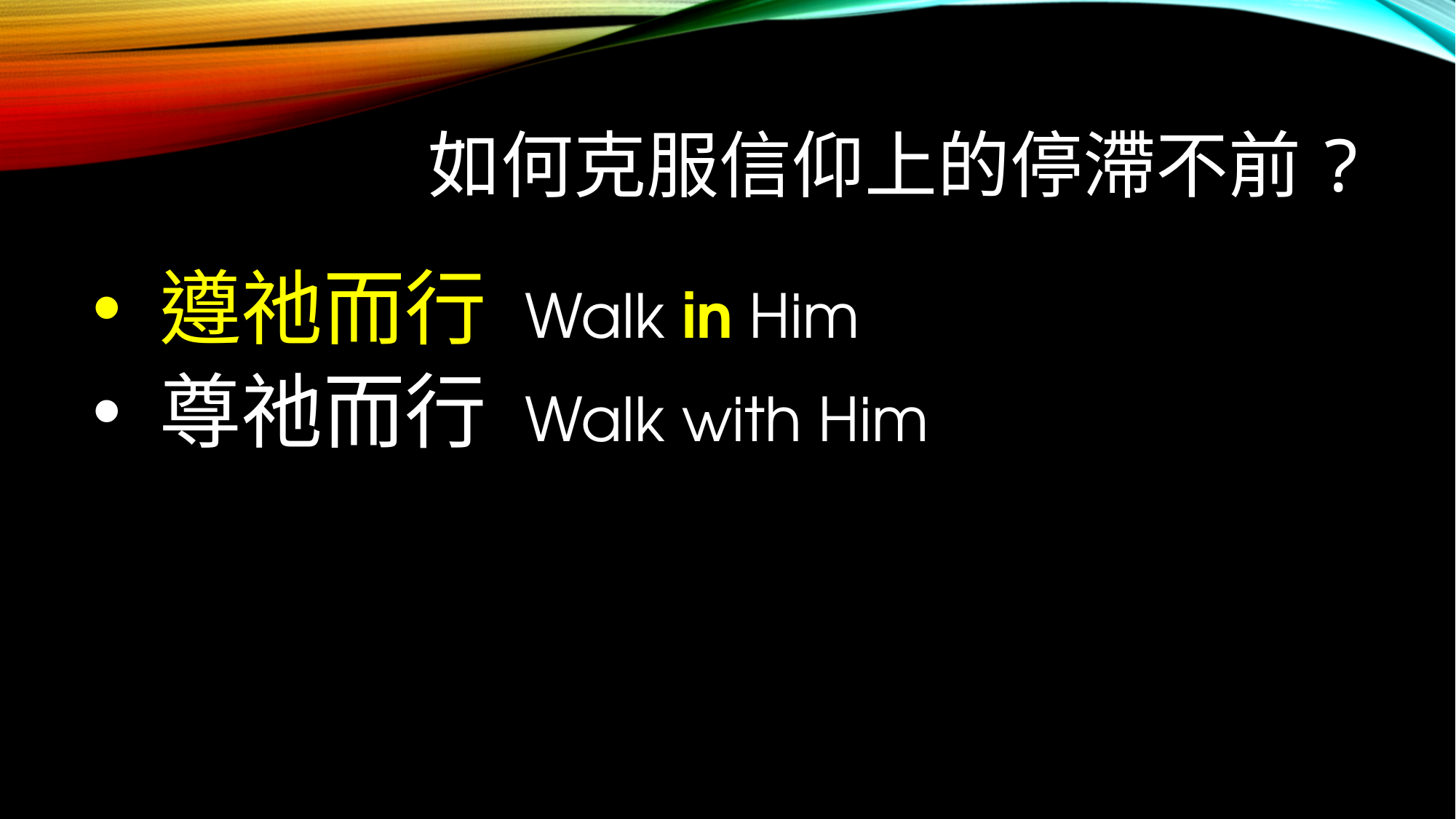

# 如何克服信仰上的停滯不前?
 遵祂而行 Walk in Him
 尊祂而行 Walk with Him